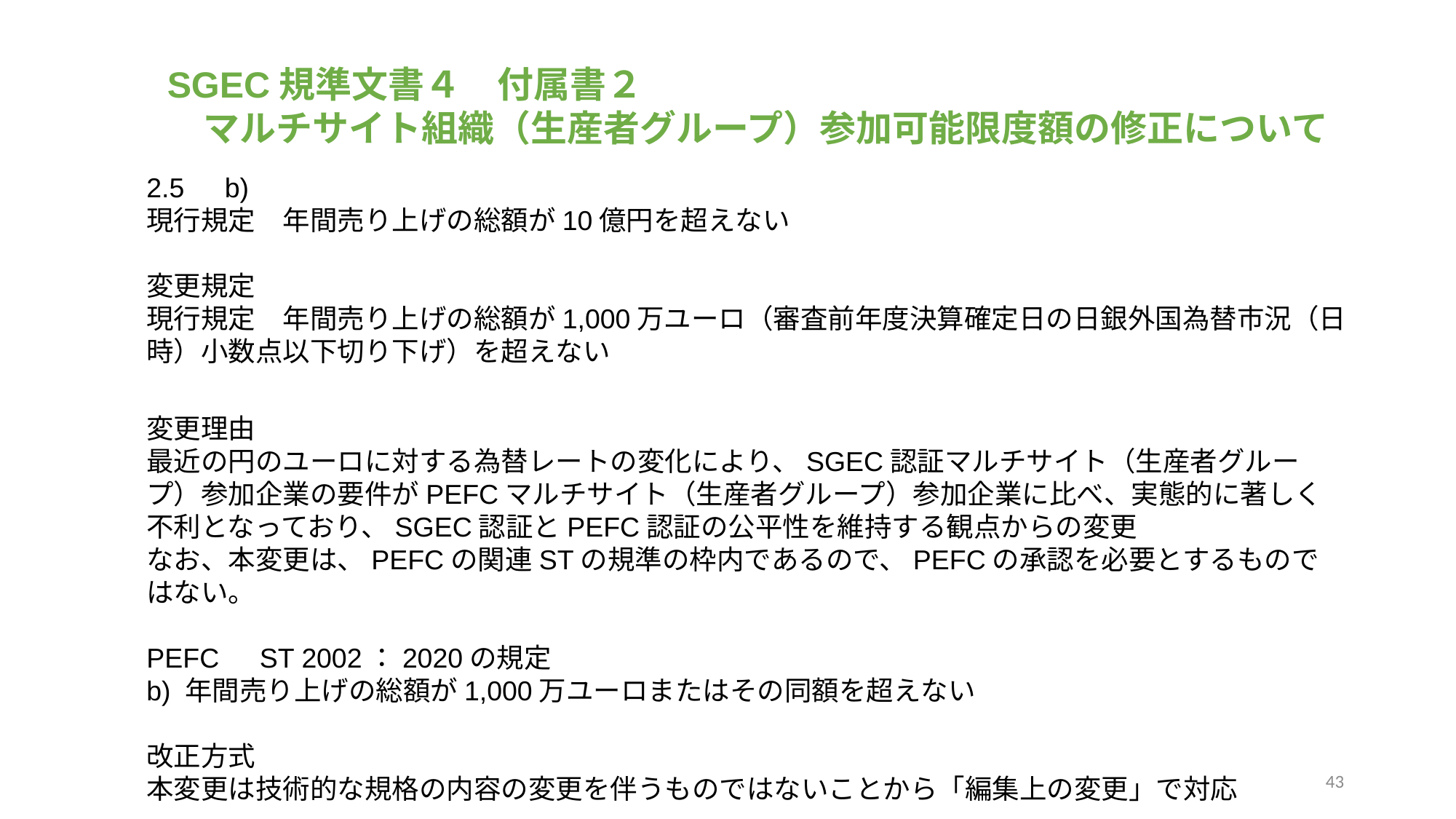

SGEC規準文書４　付属書２
　マルチサイト組織（生産者グループ）参加可能限度額の修正について

2.5　b)
現行規定　年間売り上げの総額が10億円を超えない

変更規定
現行規定　年間売り上げの総額が1,000万ユーロ（審査前年度決算確定日の日銀外国為替市況（日時）小数点以下切り下げ）を超えない

変更理由
最近の円のユーロに対する為替レートの変化により、SGEC認証マルチサイト（生産者グループ）参加企業の要件がPEFCマルチサイト（生産者グループ）参加企業に比べ、実態的に著しく不利となっており、SGEC認証とPEFC認証の公平性を維持する観点からの変更
なお、本変更は、PEFCの関連STの規準の枠内であるので、PEFCの承認を必要とするものではない。

PEFC　ST 2002：2020の規定
b) 年間売り上げの総額が1,000万ユーロまたはその同額を超えない

改正方式
本変更は技術的な規格の内容の変更を伴うものではないことから「編集上の変更」で対応
43